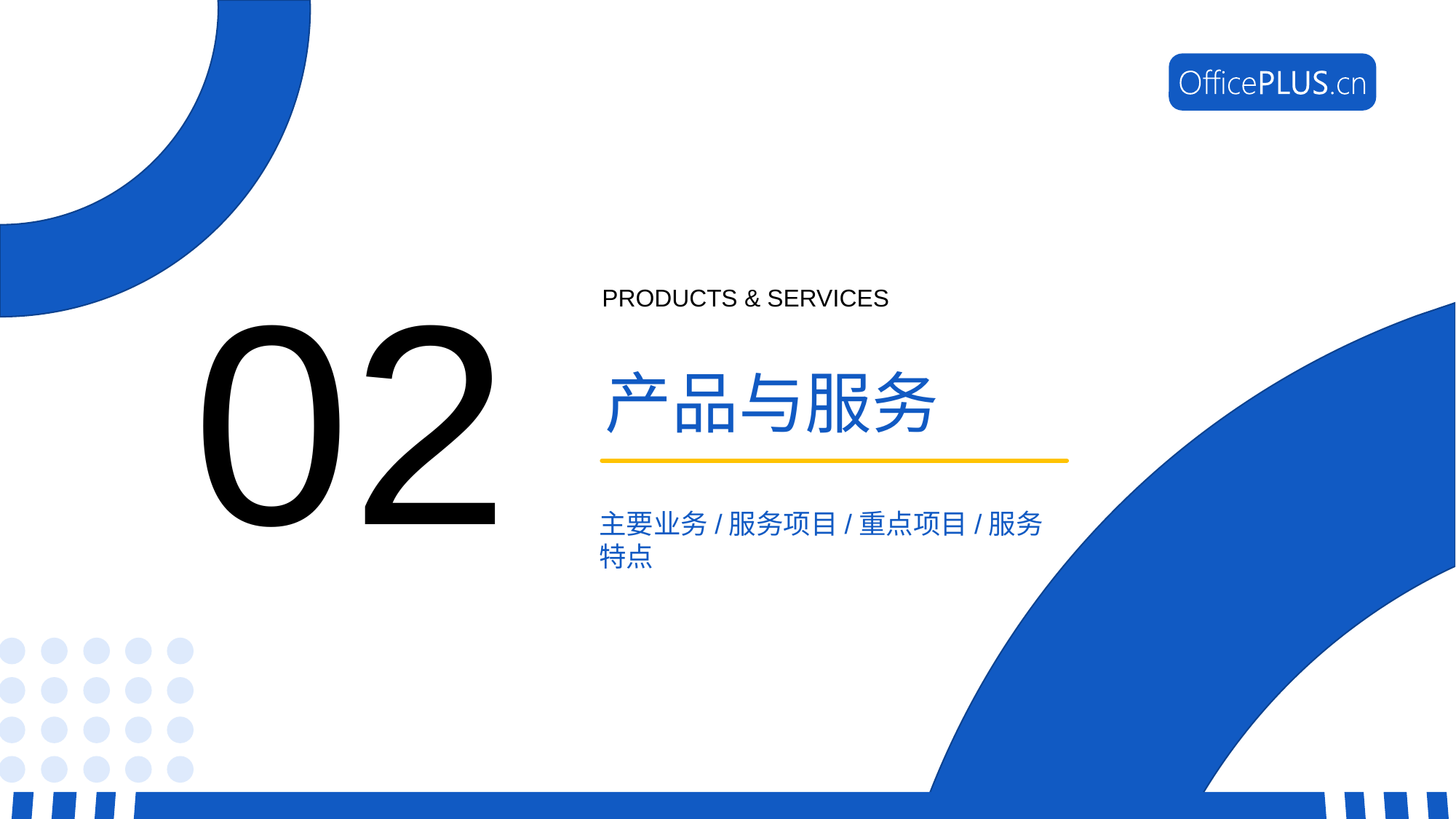

02
02
Products & Services
产品与服务
主要业务/服务项目/重点项目/服务特点